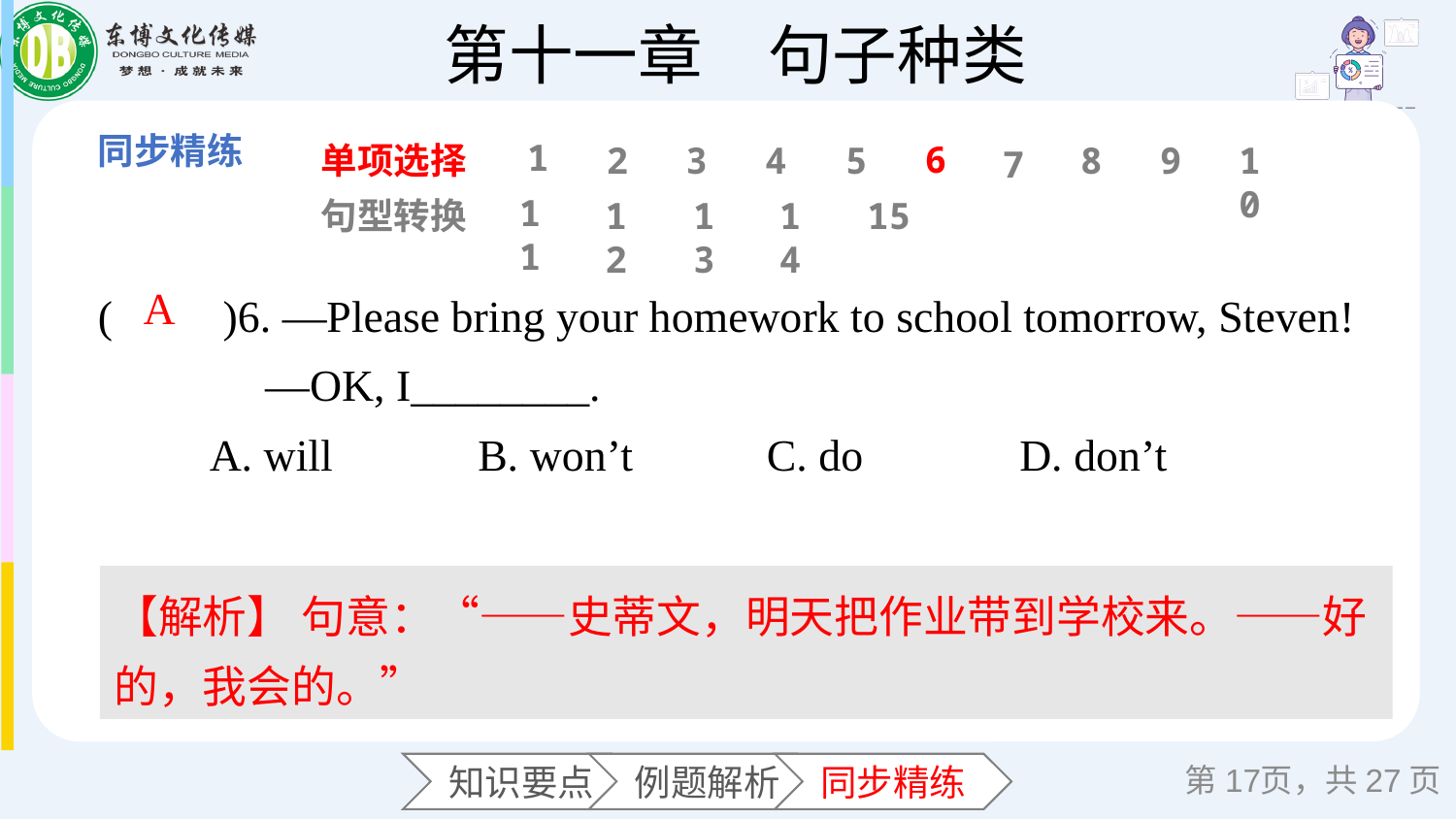

1
6
单项选择
2
3
4
5
8
9
10
7
11
句型转换
12
13
14
15
(　　)6. —Please bring your homework to school tomorrow, Steven!
               —OK, I________.
          A. will             B. won’t            C. do              D. don’t
A
【解析】 句意：“——史蒂文，明天把作业带到学校来。——好的，我会的。”
第17页，共27页